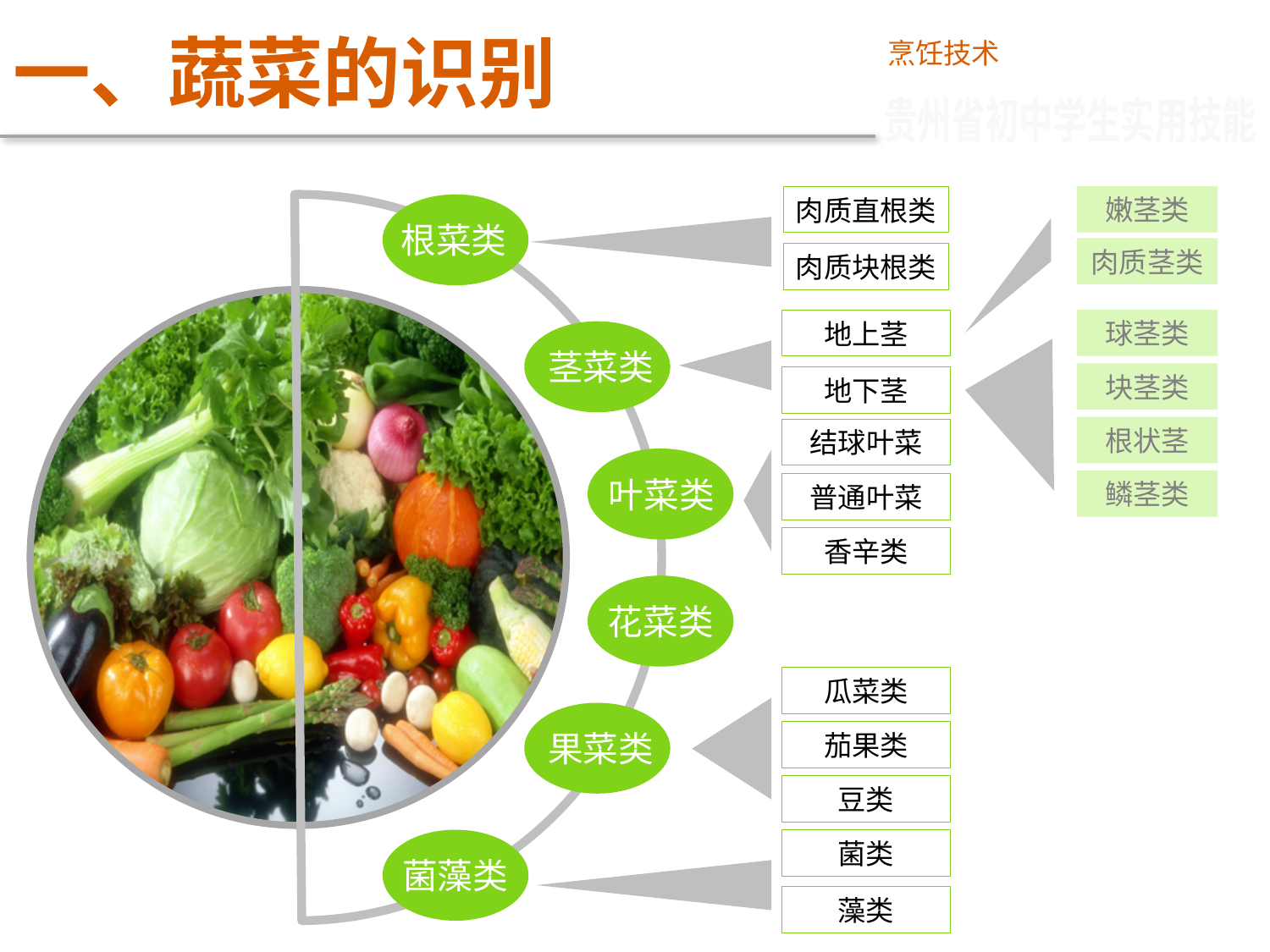

# 一、蔬菜的识别
烹饪技术
贵州省初中学生实用技能

嫩茎类
肉质直根类

根菜类

肉质茎类
肉质块根类

球茎类
地上茎

茎菜类
块茎类
地下茎
根状茎
结球叶菜

叶菜类
鳞茎类
普通叶菜

香辛类

花菜类
瓜菜类

果菜类
茄果类

豆类

菌类
菌藻类
藻类